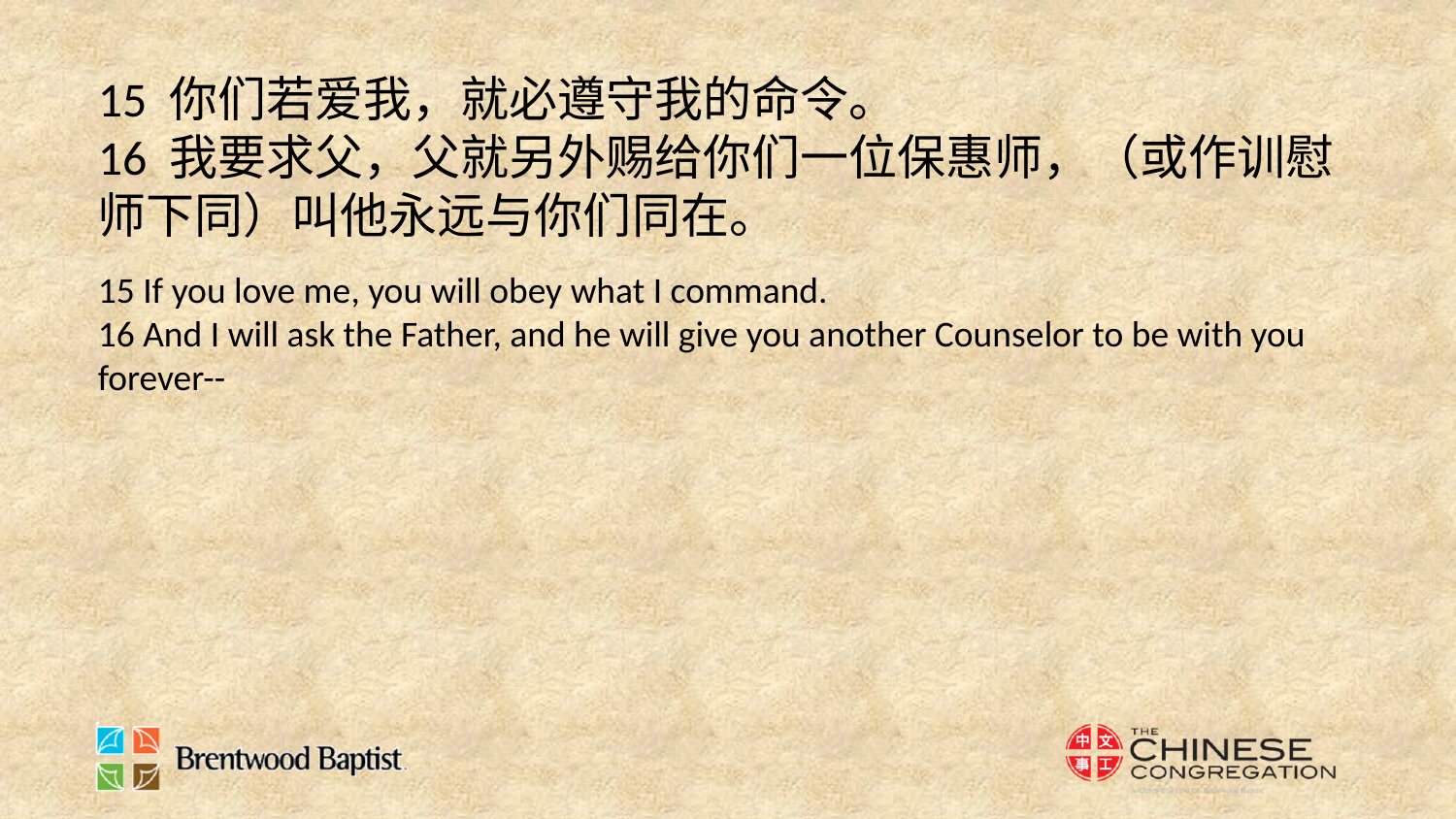

15 你们若爱我，就必遵守我的命令。
16 我要求父，父就另外赐给你们一位保惠师，（或作训慰师下同）叫他永远与你们同在。

15 If you love me, you will obey what I command.
16 And I will ask the Father, and he will give you another Counselor to be with you forever--